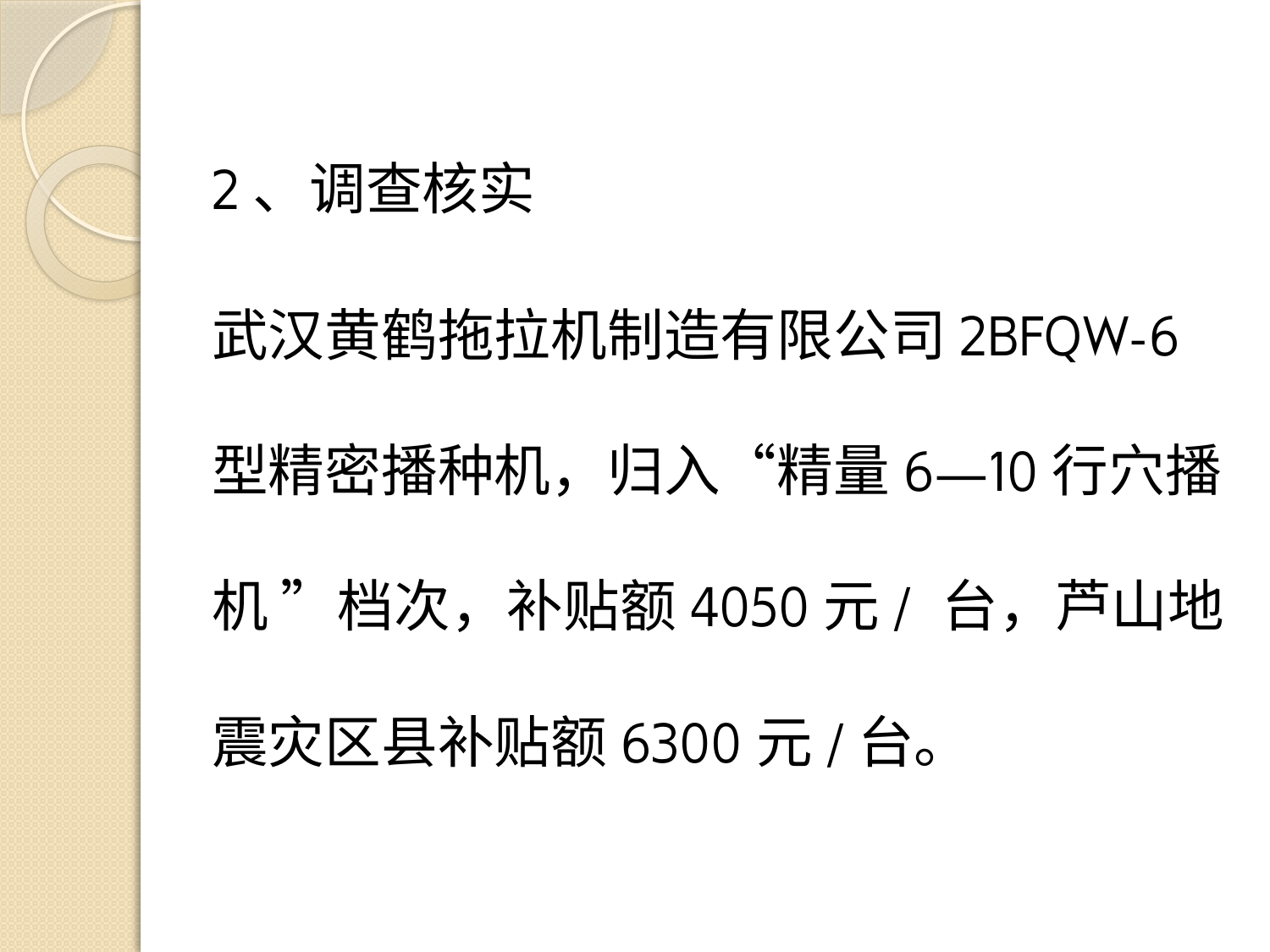

2、调查核实
武汉黄鹤拖拉机制造有限公司2BFQW-6型精密播种机，归入“精量6—10行穴播机 ”档次，补贴额4050元/ 台，芦山地震灾区县补贴额6300元/台。